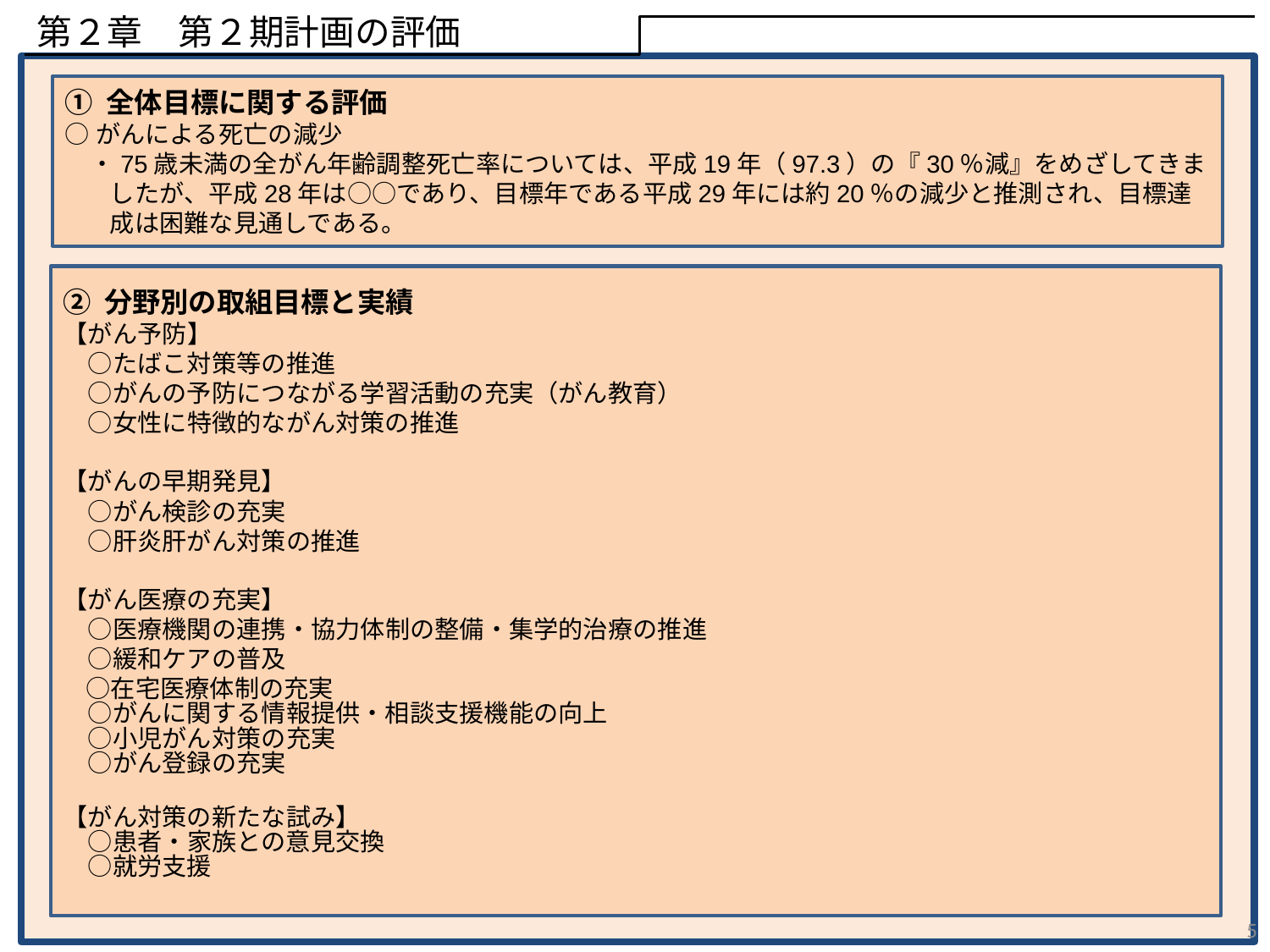

第２章　第２期計画の評価

① 全体目標に関する評価
○がんによる死亡の減少
　・75歳未満の全がん年齢調整死亡率については、平成19年（97.3）の『30％減』をめざしてきましたが、平成28年は○○であり、目標年である平成29年には約20％の減少と推測され、目標達成は困難な見通しである。

② 分野別の取組目標と実績
【がん予防】
　○たばこ対策等の推進
　○がんの予防につながる学習活動の充実（がん教育）
　○女性に特徴的ながん対策の推進

【がんの早期発見】
　○がん検診の充実
　○肝炎肝がん対策の推進

【がん医療の充実】
　○医療機関の連携・協力体制の整備・集学的治療の推進
　○緩和ケアの普及
　○在宅医療体制の充実
　○がんに関する情報提供・相談支援機能の向上
　○小児がん対策の充実
　○がん登録の充実

【がん対策の新たな試み】
　○患者・家族との意見交換
　○就労支援

5